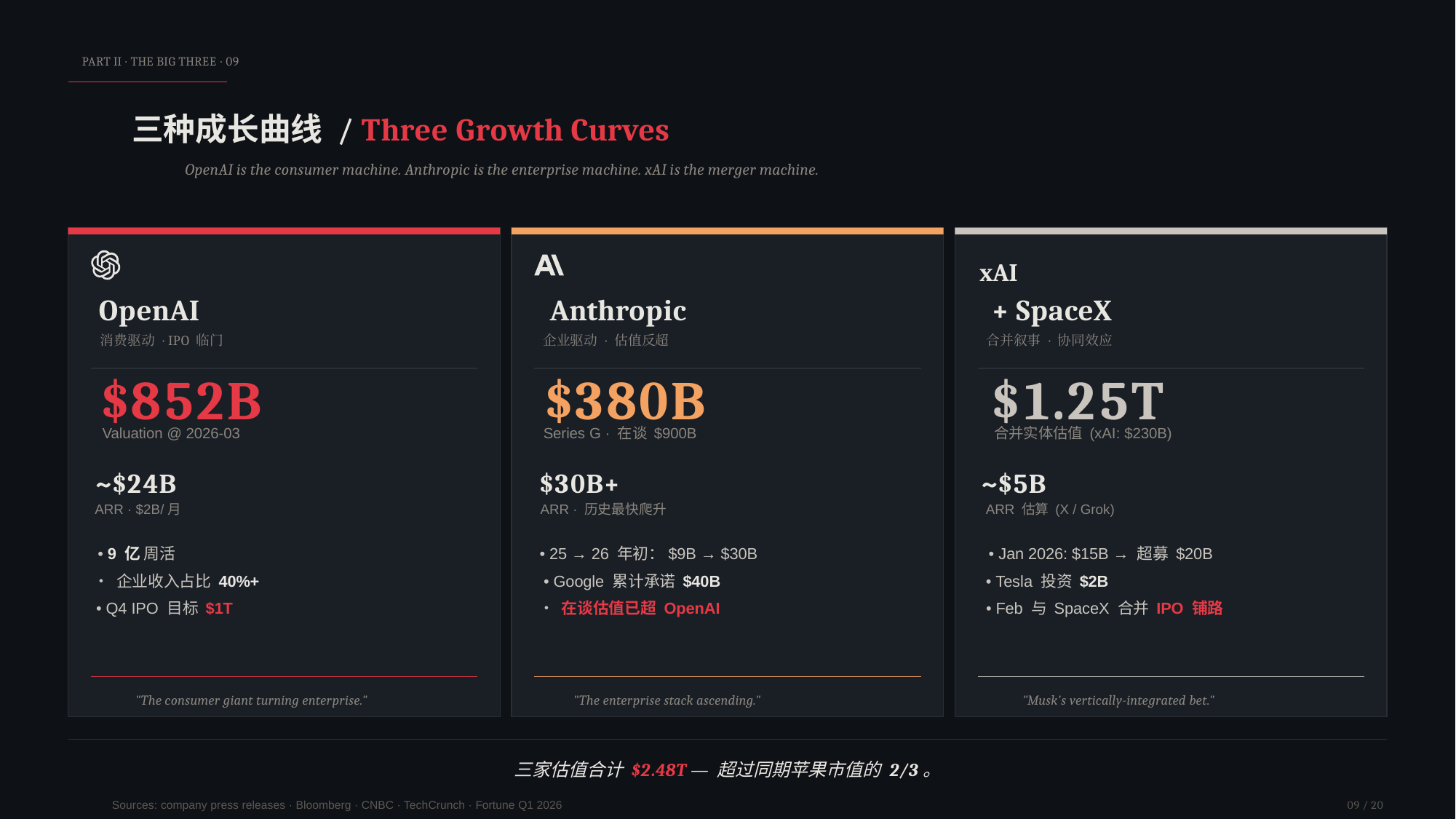

PART II · THE BIG THREE · 09

三种成长曲线 / Three Growth Curves
OpenAI is the consumer machine. Anthropic is the enterprise machine. xAI is the merger machine.

OpenAI
消费驱动 · IPO 临门
$852B

Valuation @ 2026-03
~$24B
ARR · $2B/月
• 9 亿 周活
• 企业收入占比 40%+
• Q4 IPO 目标 $1T

"The consumer giant turning enterprise."

Anthropic
企业驱动 · 估值反超
$380B

Series G · 在谈 $900B
$30B+
ARR · 历史最快爬升
• 25 → 26 年初：$9B → $30B
• Google 累计承诺 $40B
• 在谈估值已超 OpenAI

"The enterprise stack ascending."

xAI
+ SpaceX
合并叙事 · 协同效应
$1.25T

合并实体估值 (xAI: $230B)
~$5B
ARR 估算 (X / Grok)
• Jan 2026: $15B → 超募 $20B
• Tesla 投资 $2B
• Feb 与 SpaceX 合并 IPO 铺路

"Musk's vertically-integrated bet."

三家估值合计 $2.48T — 超过同期苹果市值的 2/3。
Sources: company press releases · Bloomberg · CNBC · TechCrunch · Fortune Q1 2026
09 / 20